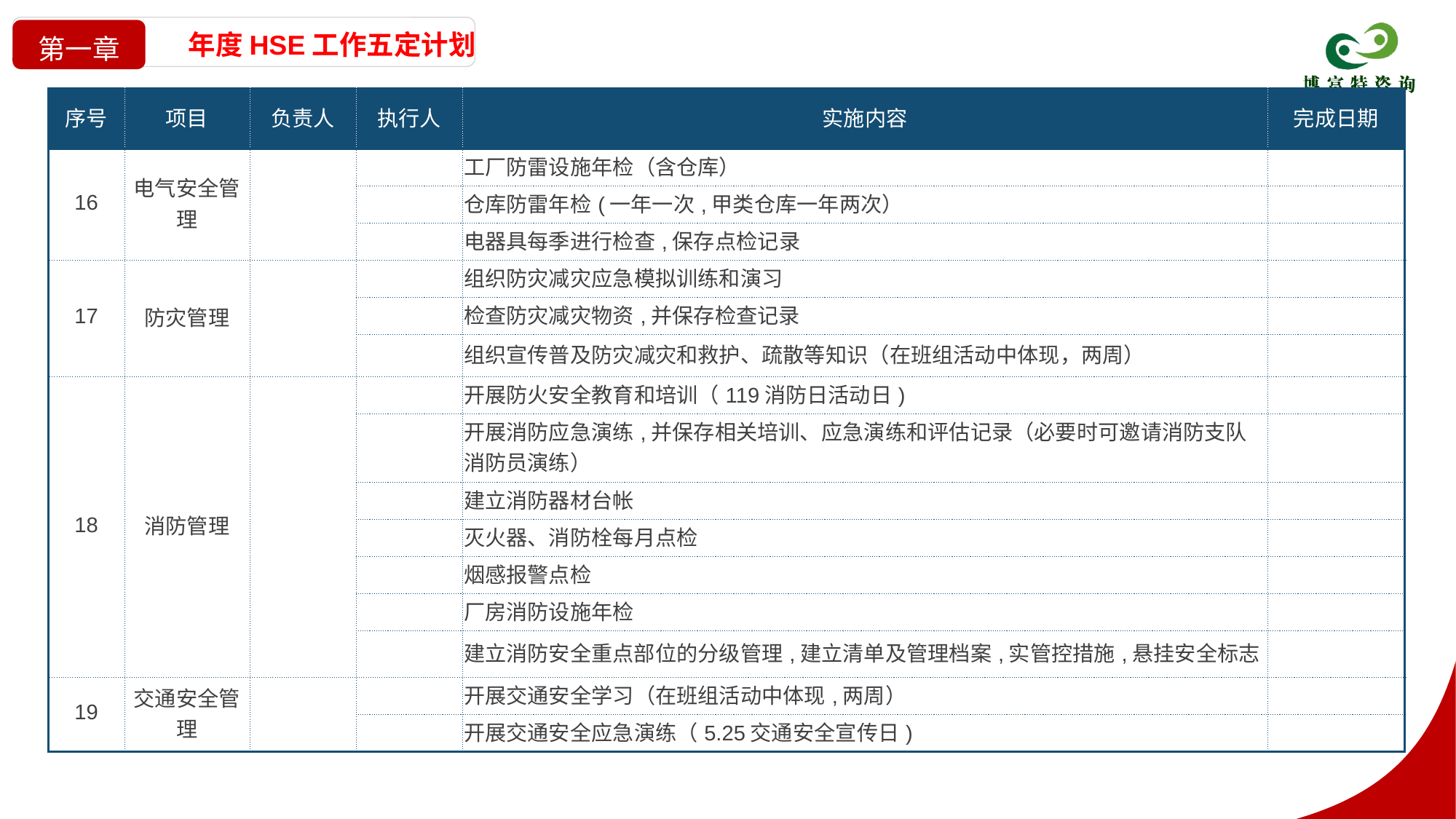

年度HSE工作五定计划
第一章
| 序号 | 项目 | 负责人 | 执行人 | 实施内容 | 完成日期 |
| --- | --- | --- | --- | --- | --- |
| 16 | 电气安全管理 |  |  | 工厂防雷设施年检（含仓库） |  |
|  |  |  |  | 仓库防雷年检(一年一次,甲类仓库一年两次） |  |
|  |  |  |  | 电器具每季进行检查,保存点检记录 |  |
| 17 | 防灾管理 |  |  | 组织防灾减灾应急模拟训练和演习 |  |
|  |  |  |  | 检查防灾减灾物资,并保存检查记录 |  |
|  |  |  |  | 组织宣传普及防灾减灾和救护、疏散等知识（在班组活动中体现，两周） |  |
| 18 | 消防管理 |  |  | 开展防火安全教育和培训（119消防日活动日) |  |
|  |  |  |  | 开展消防应急演练,并保存相关培训、应急演练和评估记录（必要时可邀请消防支队消防员演练） |  |
|  |  |  |  | 建立消防器材台帐 |  |
|  |  |  |  | 灭火器、消防栓每月点检 |  |
|  |  |  |  | 烟感报警点检 |  |
|  |  |  |  | 厂房消防设施年检 |  |
|  |  |  |  | 建立消防安全重点部位的分级管理,建立清单及管理档案,实管控措施,悬挂安全标志 |  |
| 19 | 交通安全管理 |  |  | 开展交通安全学习（在班组活动中体现,两周） |  |
|  |  |  |  | 开展交通安全应急演练（5.25交通安全宣传日) |  |